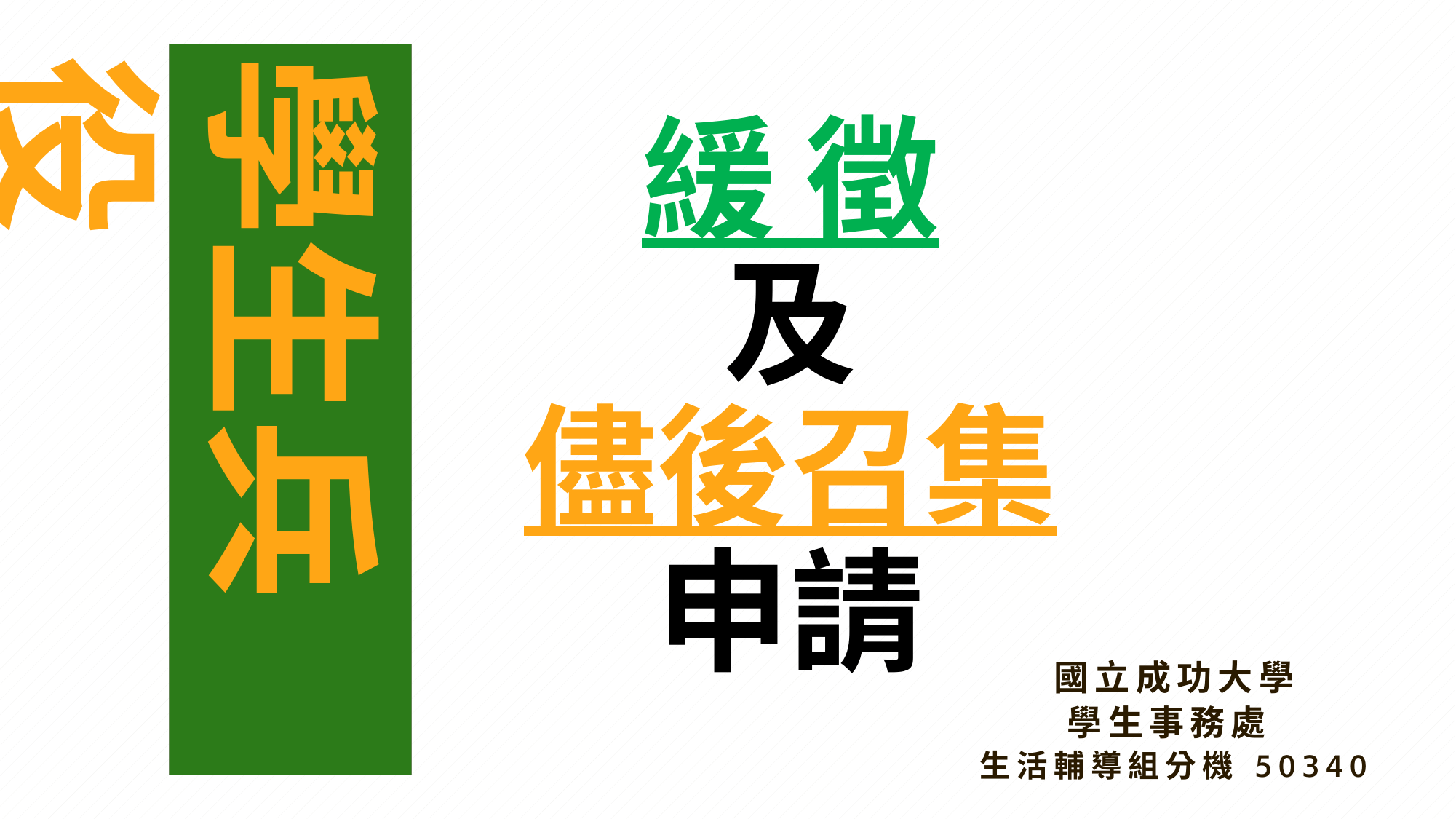

學生兵役
# 緩 徵 及 儘後召集 申請
國立成功大學
學生事務處
生活輔導組分機 50340